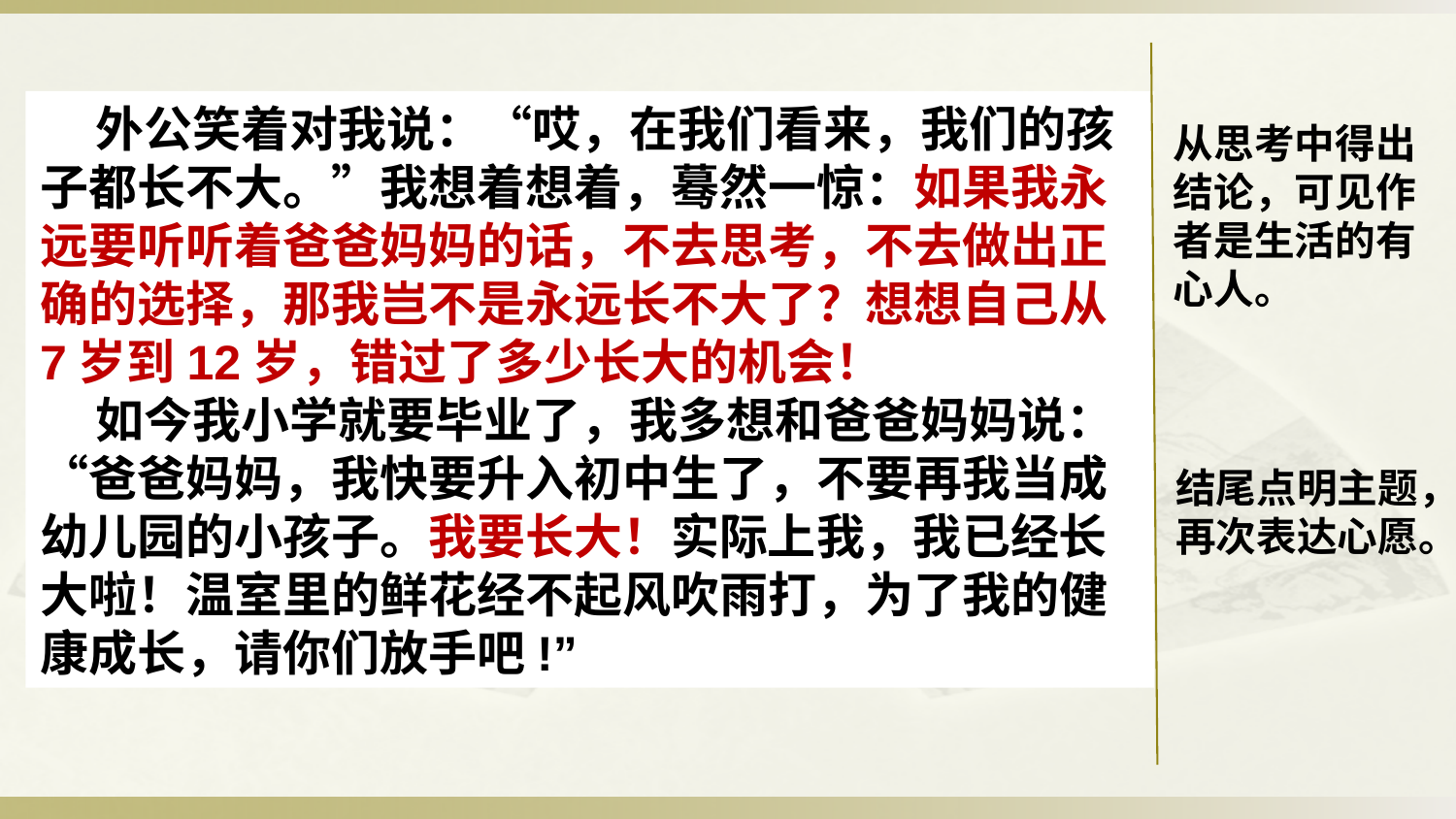

外公笑着对我说：“哎，在我们看来，我们的孩子都长不大。”我想着想着，蓦然一惊：如果我永远要听听着爸爸妈妈的话，不去思考，不去做出正确的选择，那我岂不是永远长不大了？想想自己从7岁到12岁，错过了多少长大的机会！
    如今我小学就要毕业了，我多想和爸爸妈妈说：“爸爸妈妈，我快要升入初中生了，不要再我当成幼儿园的小孩子。我要长大！实际上我，我已经长大啦！温室里的鲜花经不起风吹雨打，为了我的健康成长，请你们放手吧!”
从思考中得出结论，可见作者是生活的有心人。
结尾点明主题，再次表达心愿。